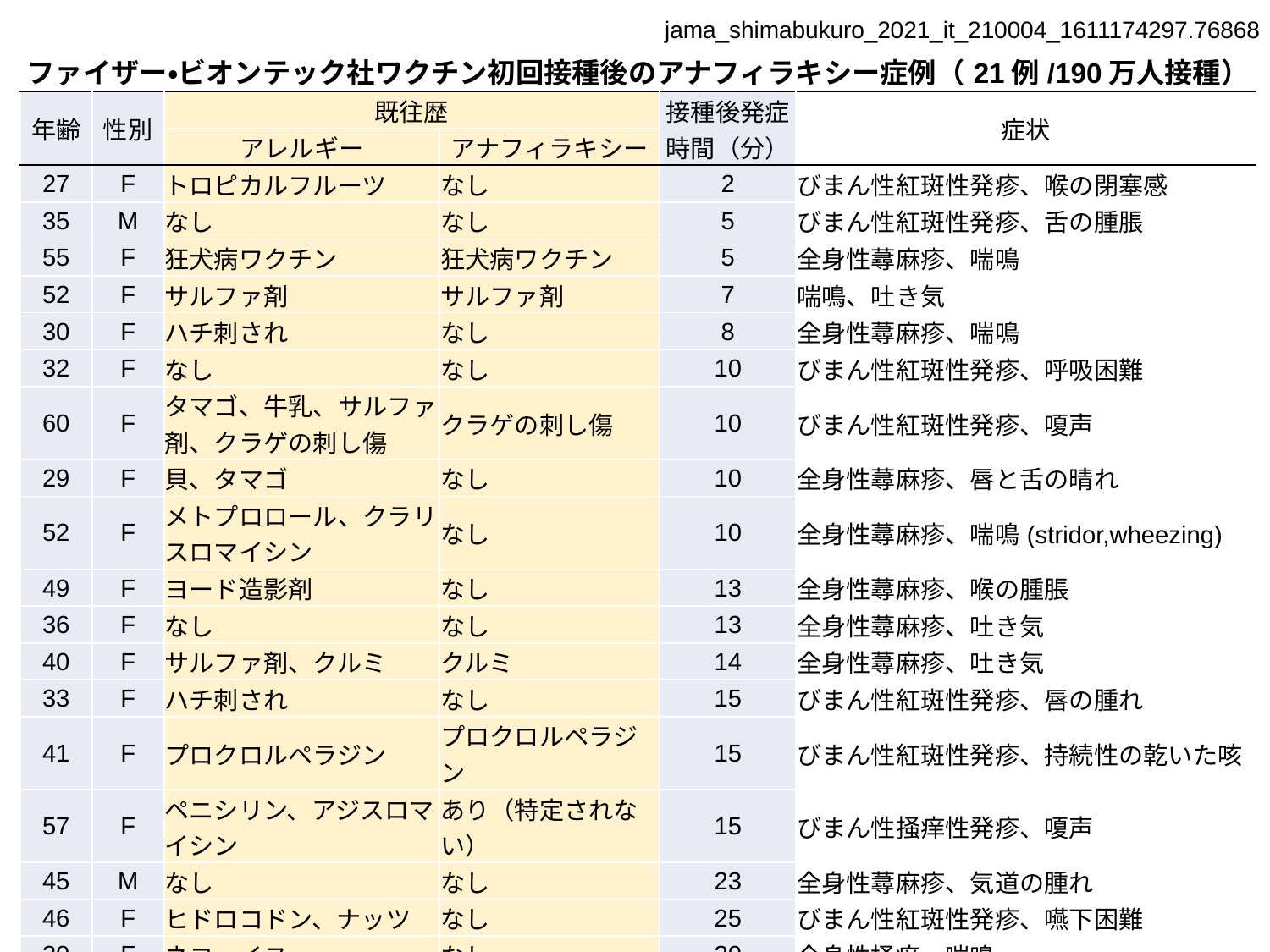

jama_shimabukuro_2021_it_210004_1611174297.76868
| ファイザー・ビオンテック社ワクチン初回接種後のアナフィラキシー症例（21例/190万人接種） |  |  |  |  |  |
| --- | --- | --- | --- | --- | --- |
| 年齢 | 性別 | 既往歴 |  | 接種後発症時間（分） | 症状 |
|  |  | アレルギー | アナフィラキシー |  |  |
| 27 | F | トロピカルフルーツ | なし | 2 | びまん性紅斑性発疹、喉の閉塞感 |
| 35 | M | なし | なし | 5 | びまん性紅斑性発疹、舌の腫脹 |
| 55 | F | 狂犬病ワクチン | 狂犬病ワクチン | 5 | 全身性蕁麻疹、喘鳴 |
| 52 | F | サルファ剤 | サルファ剤 | 7 | 喘鳴、吐き気 |
| 30 | F | ハチ刺され | なし | 8 | 全身性蕁麻疹、喘鳴 |
| 32 | F | なし | なし | 10 | びまん性紅斑性発疹、呼吸困難 |
| 60 | F | タマゴ、牛乳、サルファ剤、クラゲの刺し傷 | クラゲの刺し傷 | 10 | びまん性紅斑性発疹、嗄声 |
| 29 | F | 貝、タマゴ | なし | 10 | 全身性蕁麻疹、唇と舌の晴れ |
| 52 | F | メトプロロール、クラリスロマイシン | なし | 10 | 全身性蕁麻疹、喘鳴(stridor,wheezing) |
| 49 | F | ヨード造影剤 | なし | 13 | 全身性蕁麻疹、喉の腫脹 |
| 36 | F | なし | なし | 13 | 全身性蕁麻疹、吐き気 |
| 40 | F | サルファ剤、クルミ | クルミ | 14 | 全身性蕁麻疹、吐き気 |
| 33 | F | ハチ刺され | なし | 15 | びまん性紅斑性発疹、唇の腫れ |
| 41 | F | プロクロルペラジン | プロクロルペラジン | 15 | びまん性紅斑性発疹、持続性の乾いた咳 |
| 57 | F | ペニシリン、アジスロマイシン | あり（特定されない） | 15 | びまん性掻痒性発疹、嗄声 |
| 45 | M | なし | なし | 23 | 全身性蕁麻疹、気道の腫れ |
| 46 | F | ヒドロコドン、ナッツ | なし | 25 | びまん性紅斑性発疹、嚥下困難 |
| 30 | F | ネコ、イヌ | なし | 30 | 全身性掻痒、喘鳴 |
| 44 | F | インフルエンザA（H1N1)ワクチン | インフルエンザA（H1N1)ワクチン | 34 | 全身性蕁麻疹、唇の腫れ |
| 29 | F | サルファ剤 | なし | 54 | 全身性蕁麻疹、持続性の咳 |
| 29 | F | ステロイド | なし | 150 | びまん性掻痒性発疹、唇の腫れ |